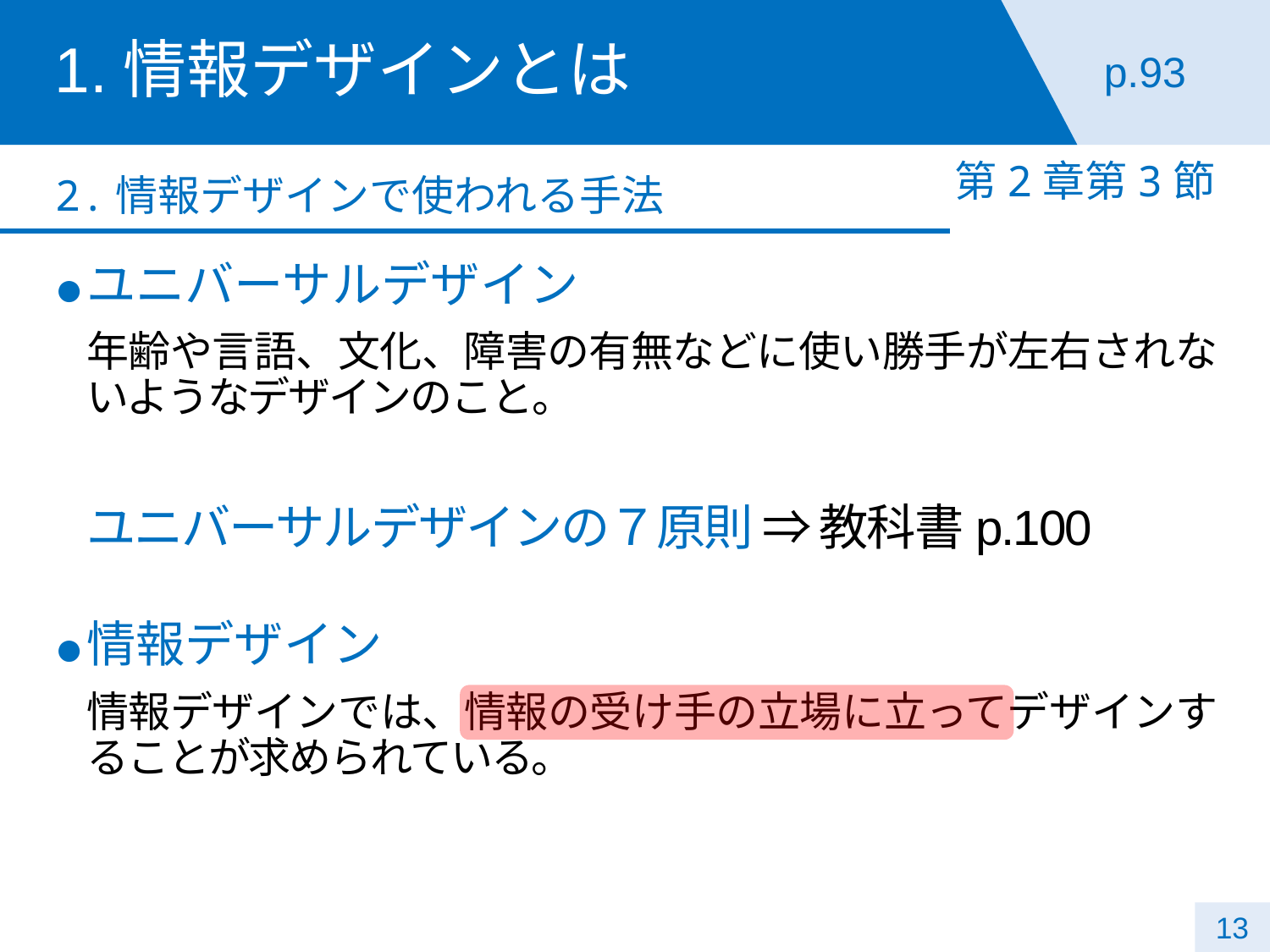

# 1.情報デザインとは
p.93
第2章第3節
2.情報デザインで使われる手法
ユニバーサルデザイン
年齢や言語、文化、障害の有無などに使い勝手が左右されないようなデザインのこと。

ユニバーサルデザインの７原則 ⇒ 教科書p.100

情報デザイン
情報デザインでは、情報の受け手の立場に立ってデザインすることが求められている。

13